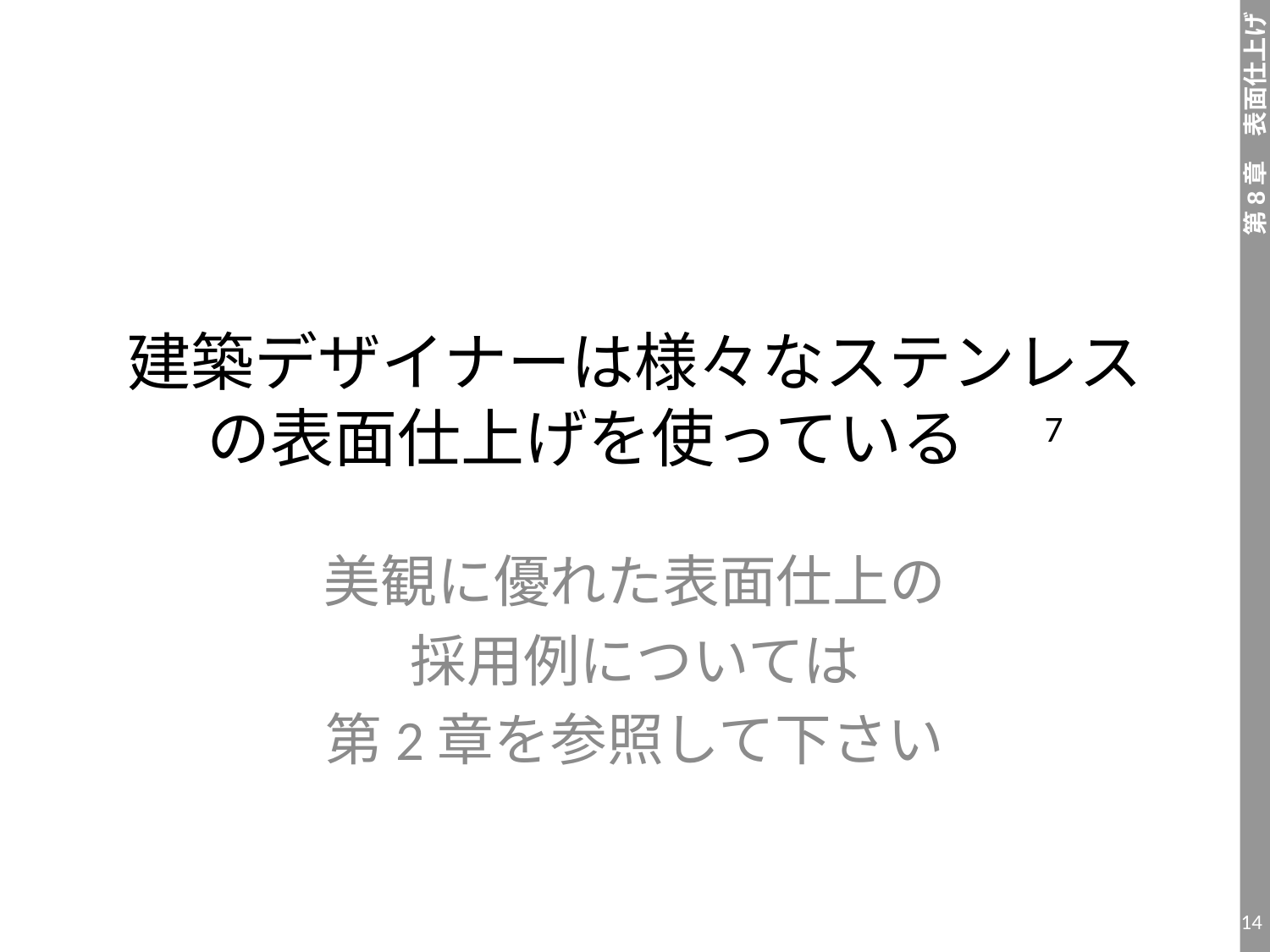

# 建築デザイナーは様々なステンレスの表面仕上げを使っている　7
美観に優れた表面仕上の
採用例については
第2章を参照して下さい
14